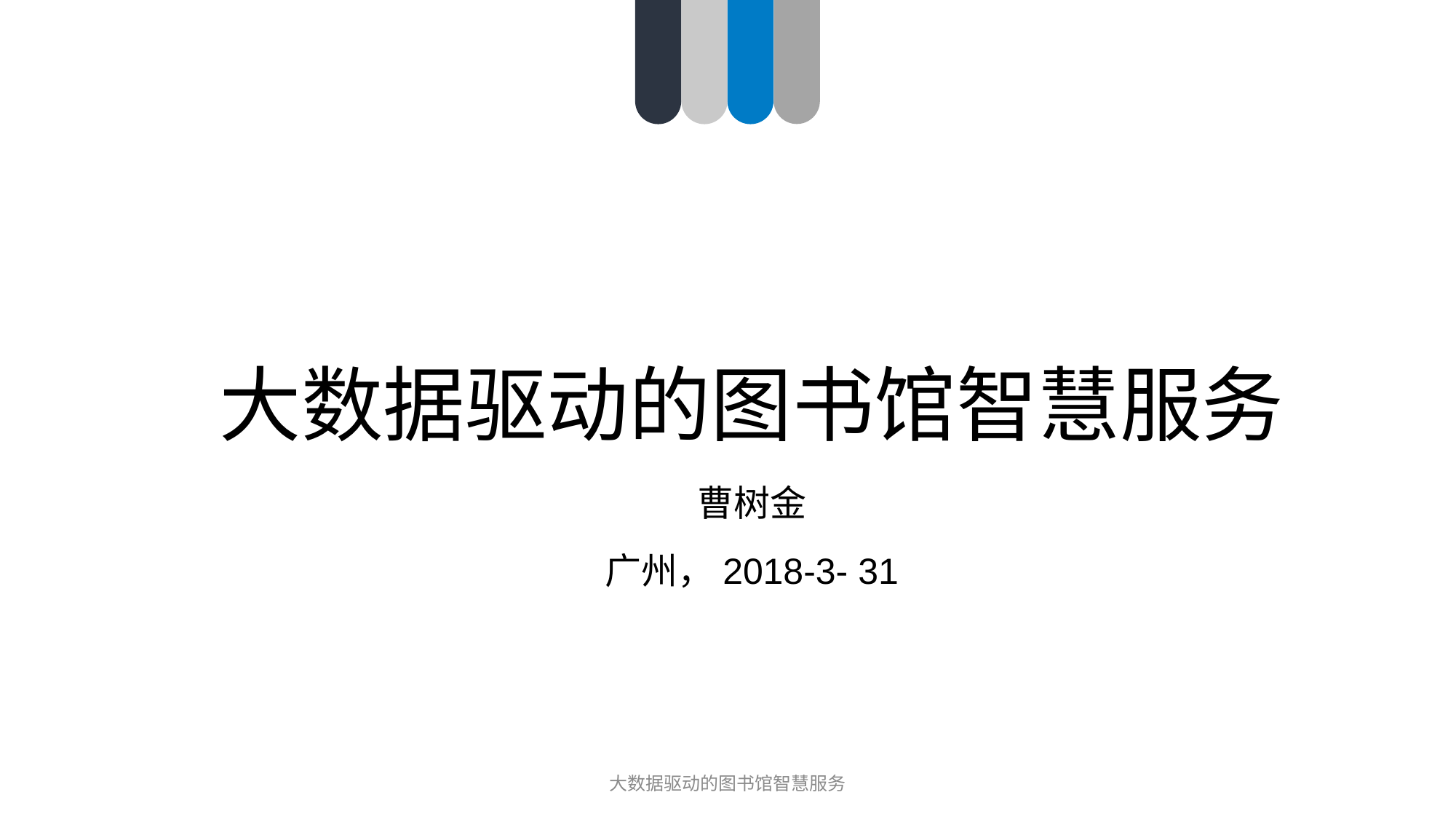

# 大数据驱动的图书馆智慧服务
曹树金
广州，2018-3- 31

大数据驱动的图书馆智慧服务
1